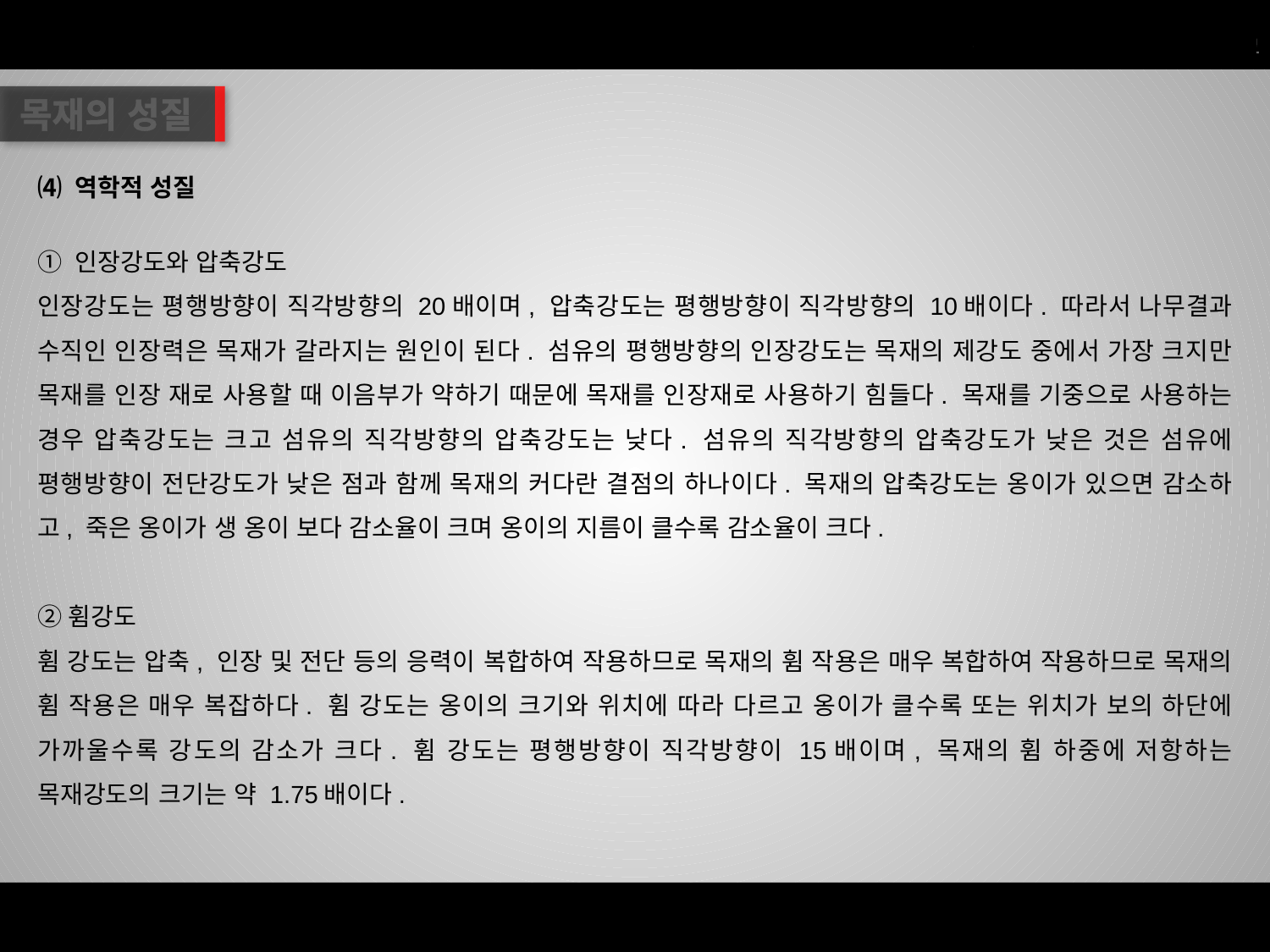

목재의 성질

⑷ 역학적 성질

① 인장강도와 압축강도
인장강도는 평행방향이 직각방향의 20배이며, 압축강도는 평행방향이 직각방향의 10배이다. 따라서 나무결과 수직인 인장력은 목재가 갈라지는 원인이 된다. 섬유의 평행방향의 인장강도는 목재의 제강도 중에서 가장 크지만 목재를 인장 재로 사용할 때 이음부가 약하기 때문에 목재를 인장재로 사용하기 힘들다. 목재를 기중으로 사용하는 경우 압축강도는 크고 섬유의 직각방향의 압축강도는 낮다. 섬유의 직각방향의 압축강도가 낮은 것은 섬유에 평행방향이 전단강도가 낮은 점과 함께 목재의 커다란 결점의 하나이다. 목재의 압축강도는 옹이가 있으면 감소하고, 죽은 옹이가 생 옹이 보다 감소율이 크며 옹이의 지름이 클수록 감소율이 크다.

②휨강도
휨 강도는 압축, 인장 및 전단 등의 응력이 복합하여 작용하므로 목재의 휨 작용은 매우 복합하여 작용하므로 목재의 휨 작용은 매우 복잡하다. 휨 강도는 옹이의 크기와 위치에 따라 다르고 옹이가 클수록 또는 위치가 보의 하단에 가까울수록 강도의 감소가 크다. 휨 강도는 평행방향이 직각방향이 15배이며, 목재의 휨 하중에 저항하는 목재강도의 크기는 약 1.75배이다.